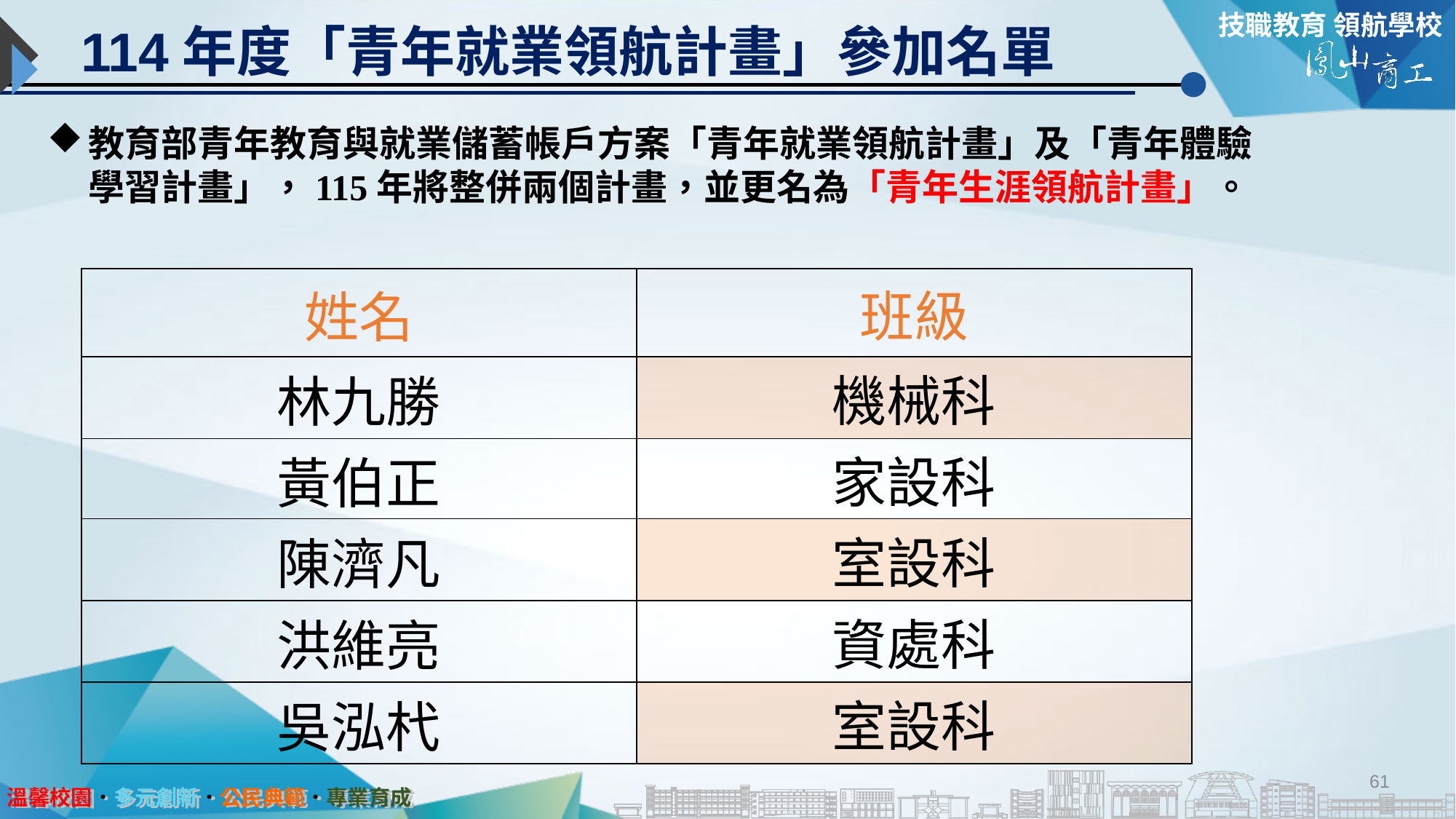

# 114年度「青年就業領航計畫」參加名單
教育部青年教育與就業儲蓄帳戶方案「青年就業領航計畫」及「青年體驗學習計畫」，115年將整併兩個計畫，並更名為「青年生涯領航計畫」。

| 姓名 | 班級 |
| --- | --- |
| 林九勝 | 機械科 |
| 黃伯正 | 家設科 |
| 陳濟凡 | 室設科 |
| 洪維亮 | 資處科 |
| 吳泓杙 | 室設科 |
61